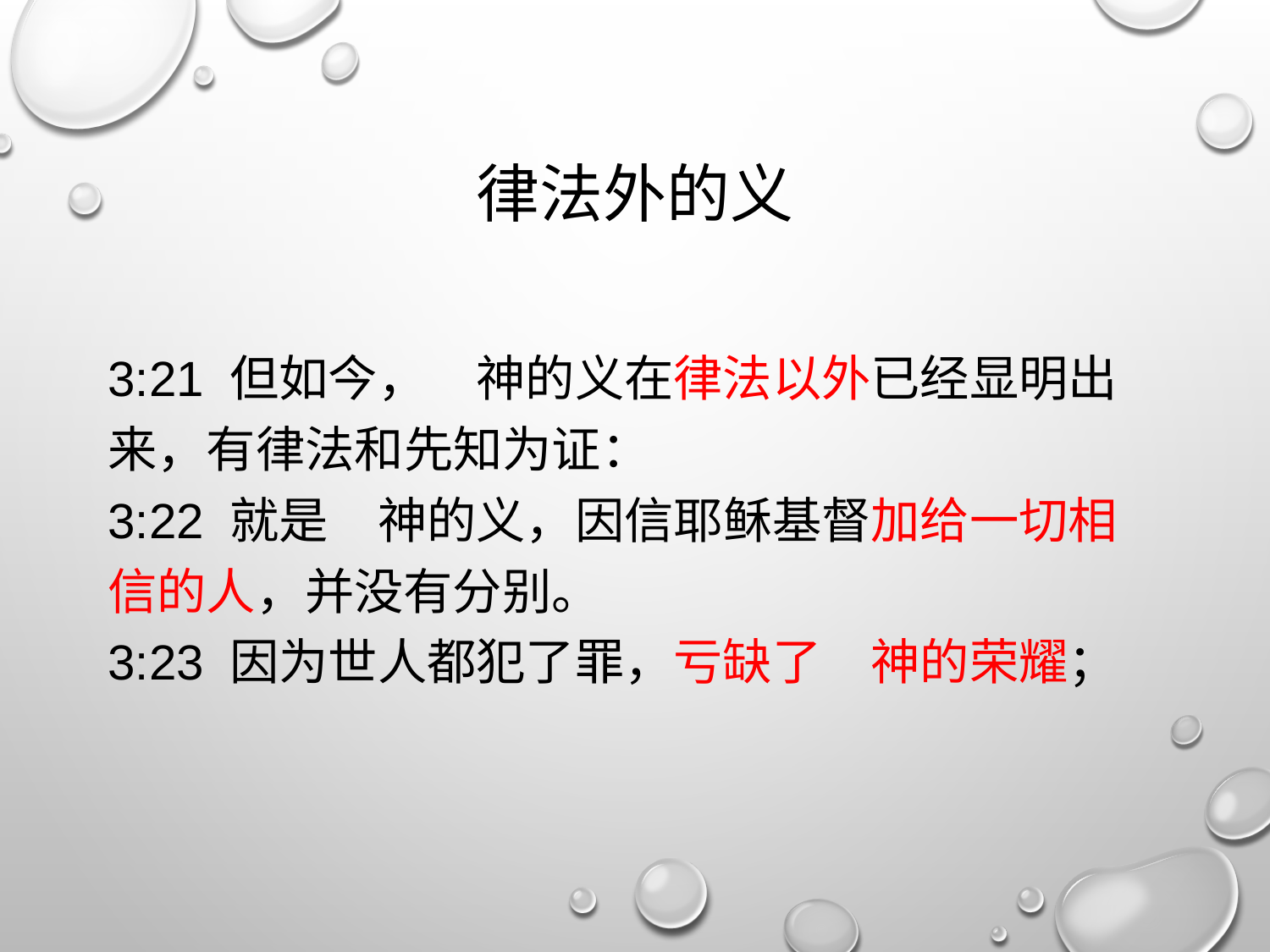

# 律法外的义
3:21 但如今，　神的义在律法以外已经显明出来，有律法和先知为证：
3:22 就是　神的义，因信耶稣基督加给一切相信的人，并没有分别。
3:23 因为世人都犯了罪，亏缺了　神的荣耀；